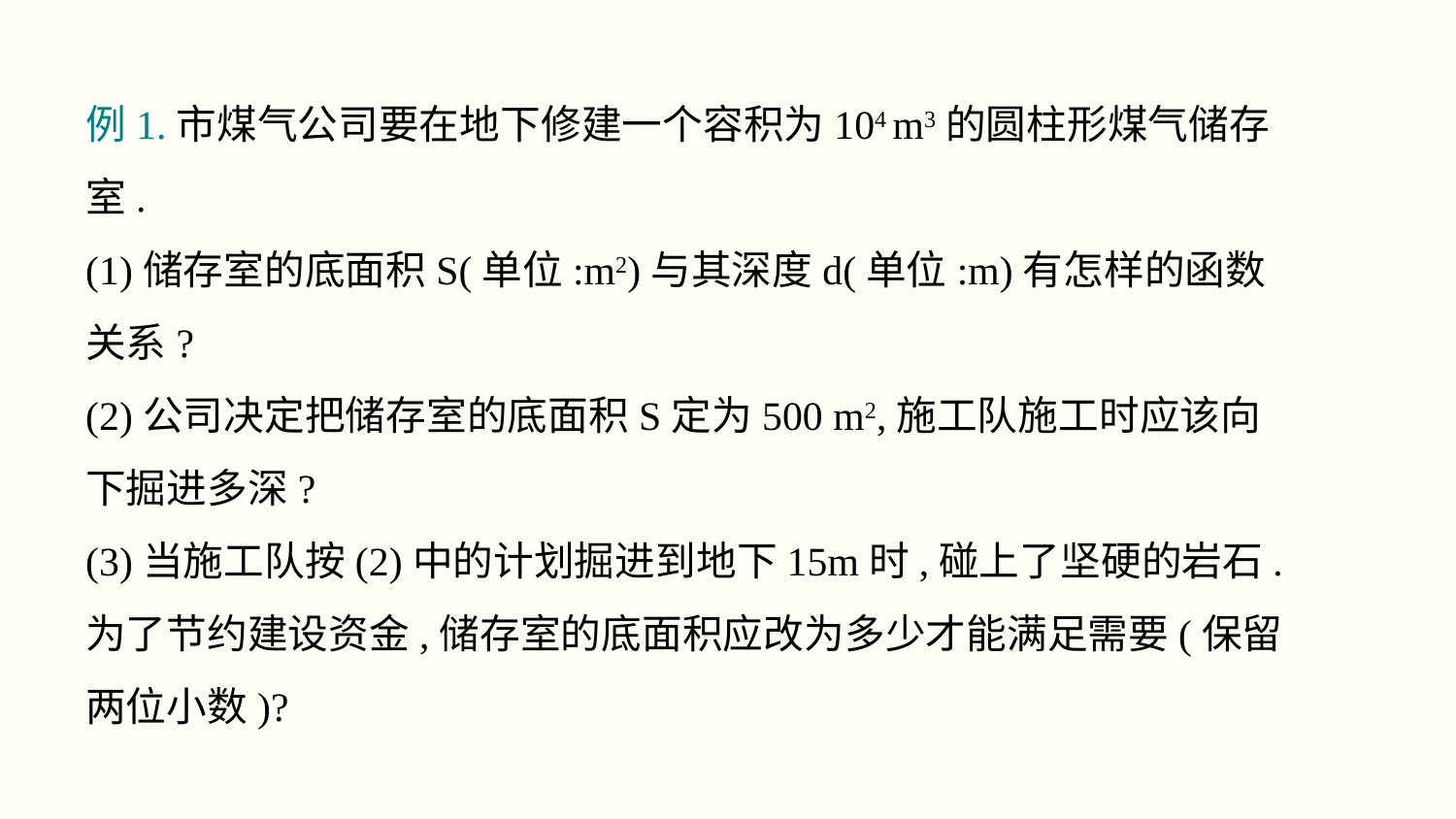

例1.市煤气公司要在地下修建一个容积为104 m3的圆柱形煤气储存室.
(1)储存室的底面积S(单位:m2)与其深度d(单位:m)有怎样的函数关系?
(2)公司决定把储存室的底面积S定为500 m2,施工队施工时应该向下掘进多深?
(3)当施工队按(2)中的计划掘进到地下15m时,碰上了坚硬的岩石.为了节约建设资金,储存室的底面积应改为多少才能满足需要(保留两位小数)?